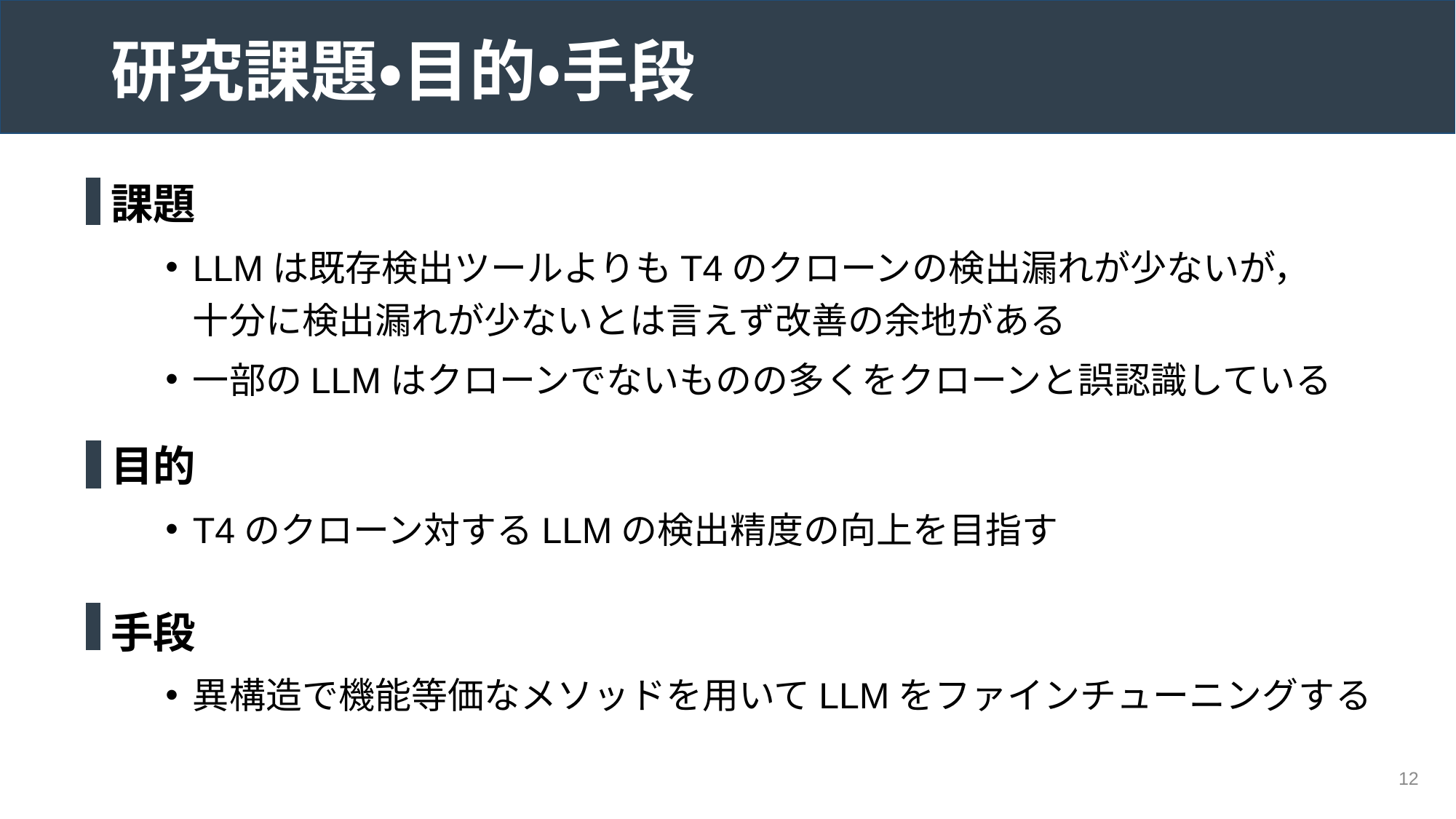

# 研究課題・目的・手段
課題
LLMは既存検出ツールよりもT4のクローンの検出漏れが少ないが，
十分に検出漏れが少ないとは言えず改善の余地がある
一部のLLMはクローンでないものの多くをクローンと誤認識している

目的
T4のクローン対するLLMの検出精度の向上を目指す

手段
異構造で機能等価なメソッドを用いてLLMをファインチューニングする

12